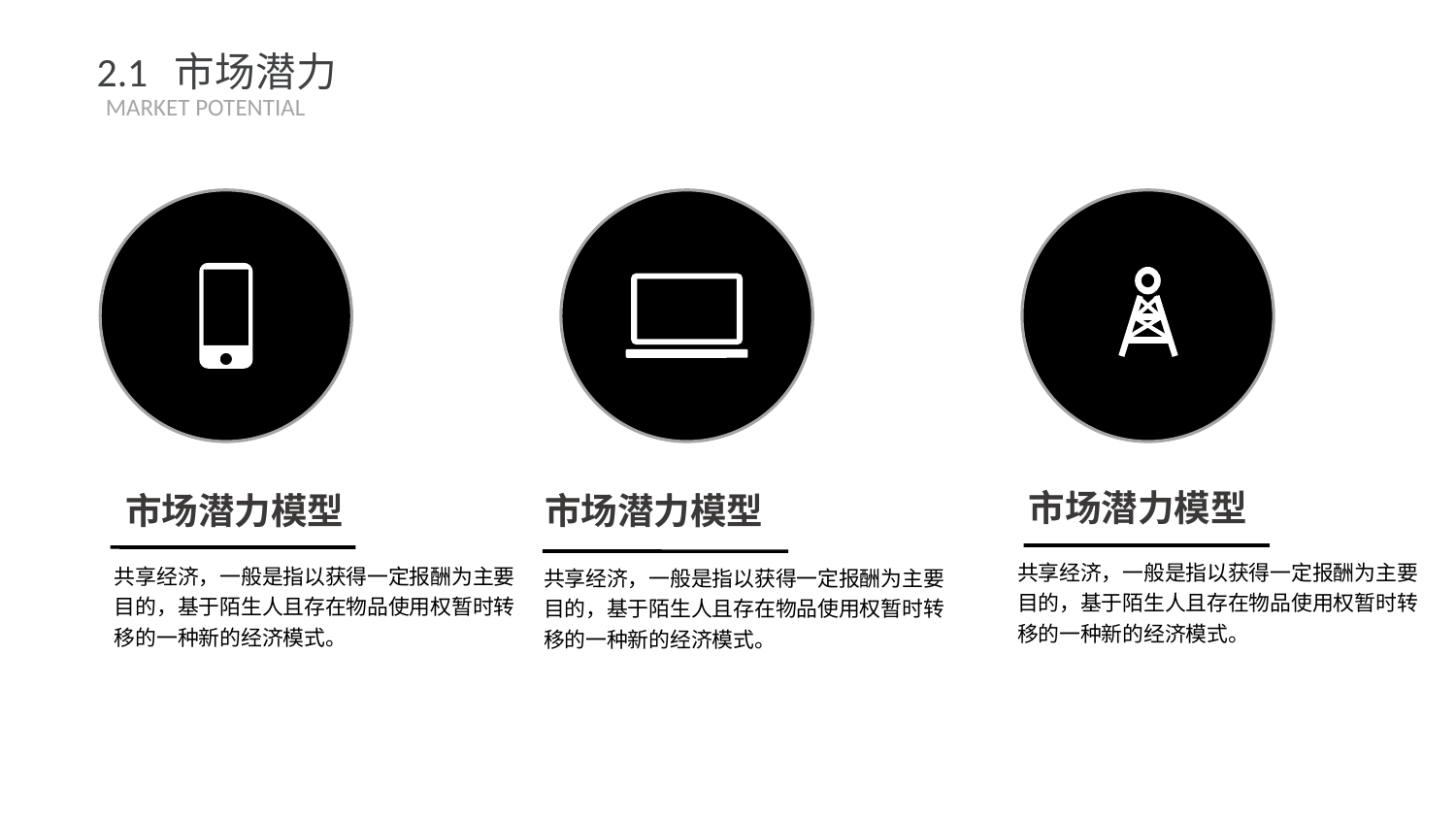

2.1 市场潜力
MARKET POTENTIAL

市场潜力模型
市场潜力模型
市场潜力模型

共享经济，一般是指以获得一定报酬为主要目的，基于陌生人且存在物品使用权暂时转移的一种新的经济模式。
共享经济，一般是指以获得一定报酬为主要目的，基于陌生人且存在物品使用权暂时转移的一种新的经济模式。

共享经济，一般是指以获得一定报酬为主要目的，基于陌生人且存在物品使用权暂时转移的一种新的经济模式。